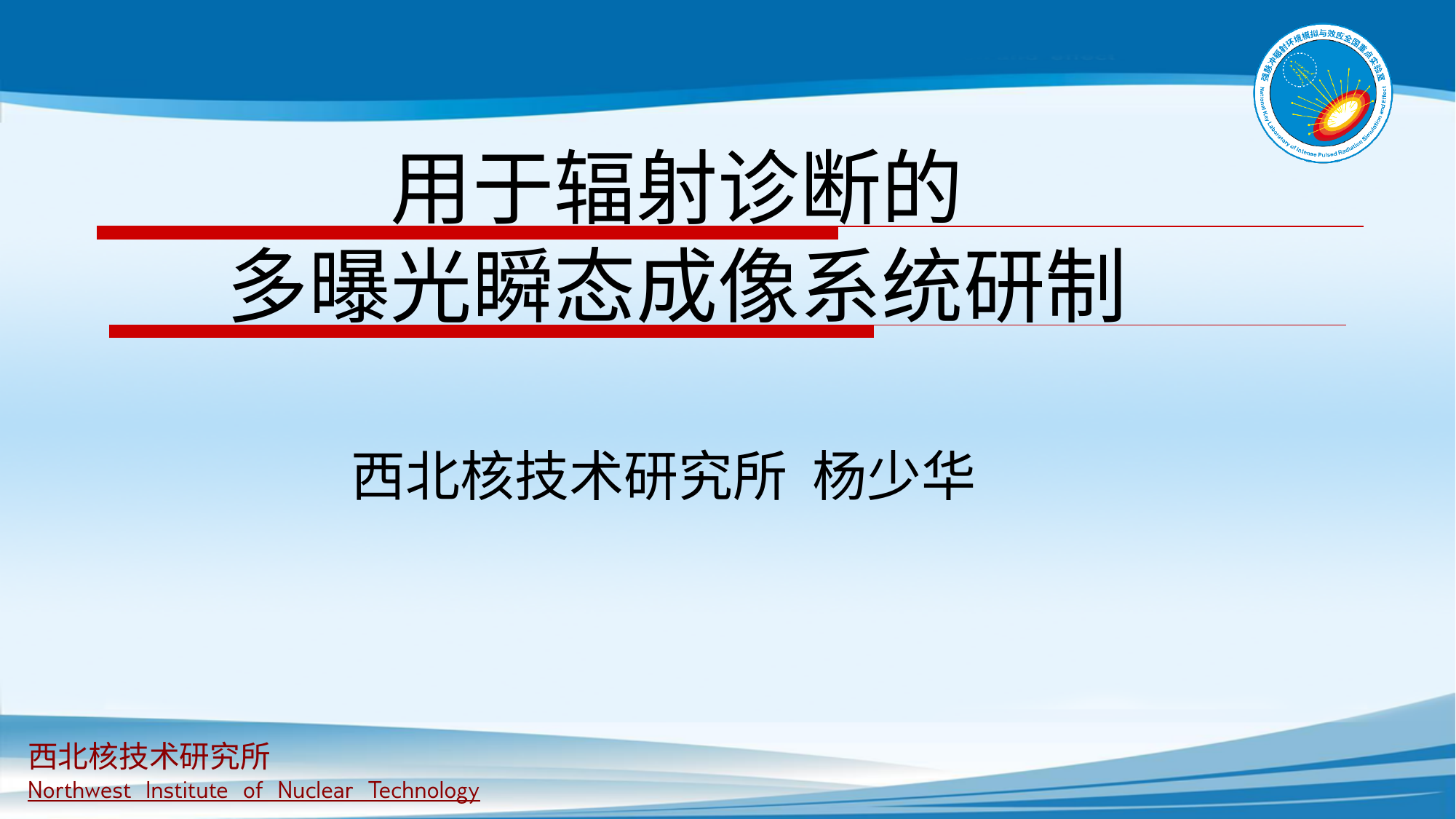

# 用于辐射诊断的 多曝光瞬态成像系统研制
西北核技术研究所  杨少华
西北核技术研究所
Northwest  Institute  of  Nuclear  Technology